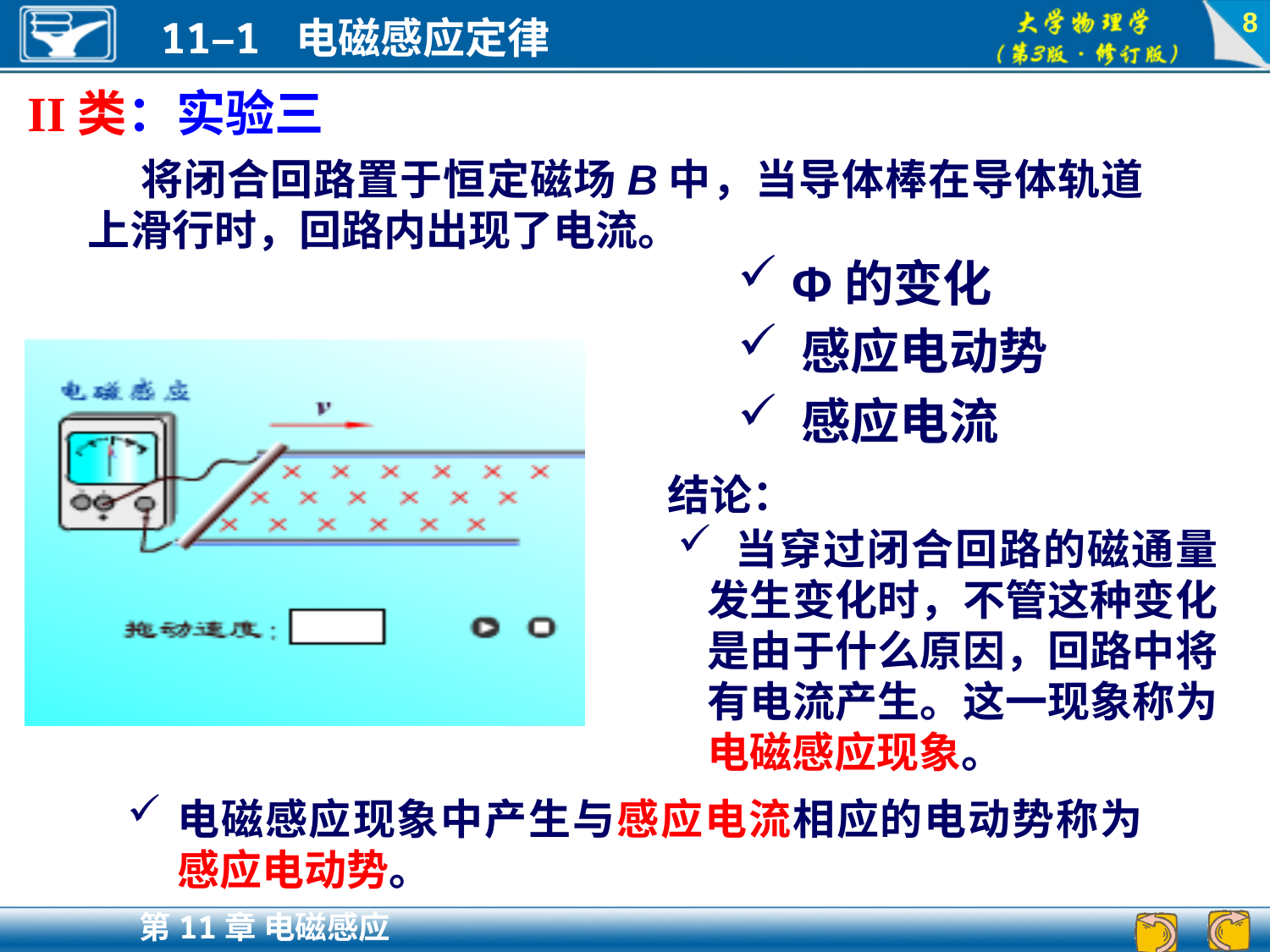

8
II类：实验三
    将闭合回路置于恒定磁场B中，当导体棒在导体轨道上滑行时，回路内出现了电流。
 Φ的变化
 感应电动势
 感应电流
结论：
 当穿过闭合回路的磁通量发生变化时，不管这种变化是由于什么原因，回路中将有电流产生。这一现象称为电磁感应现象。
电磁感应现象中产生与感应电流相应的电动势称为感应电动势。